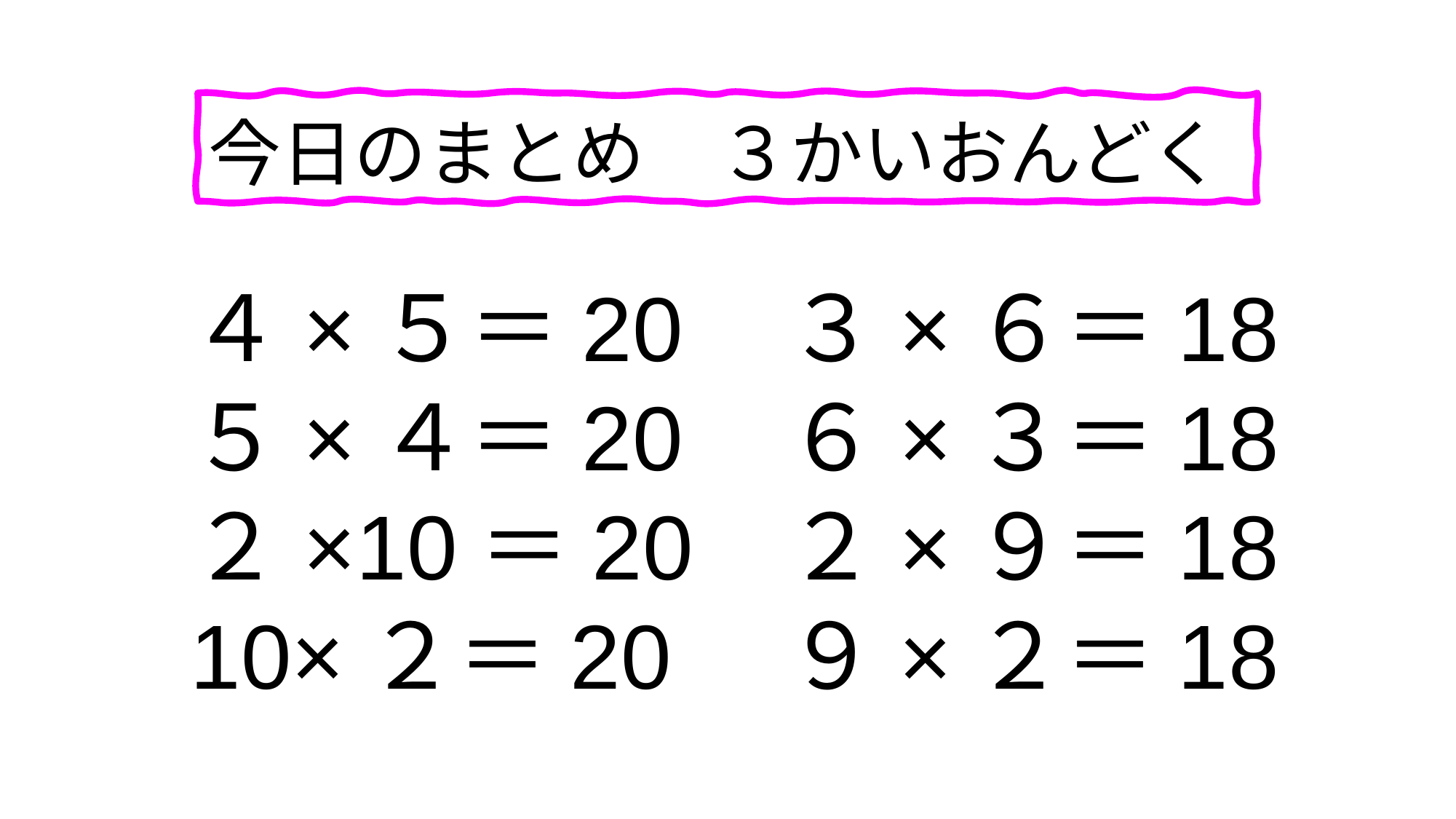

今日のまとめ　３かいおんどく
４×５＝20
５×４＝20
２×10＝20
10×２＝20
３×６＝18
６×３＝18
２×９＝18
９×２＝18